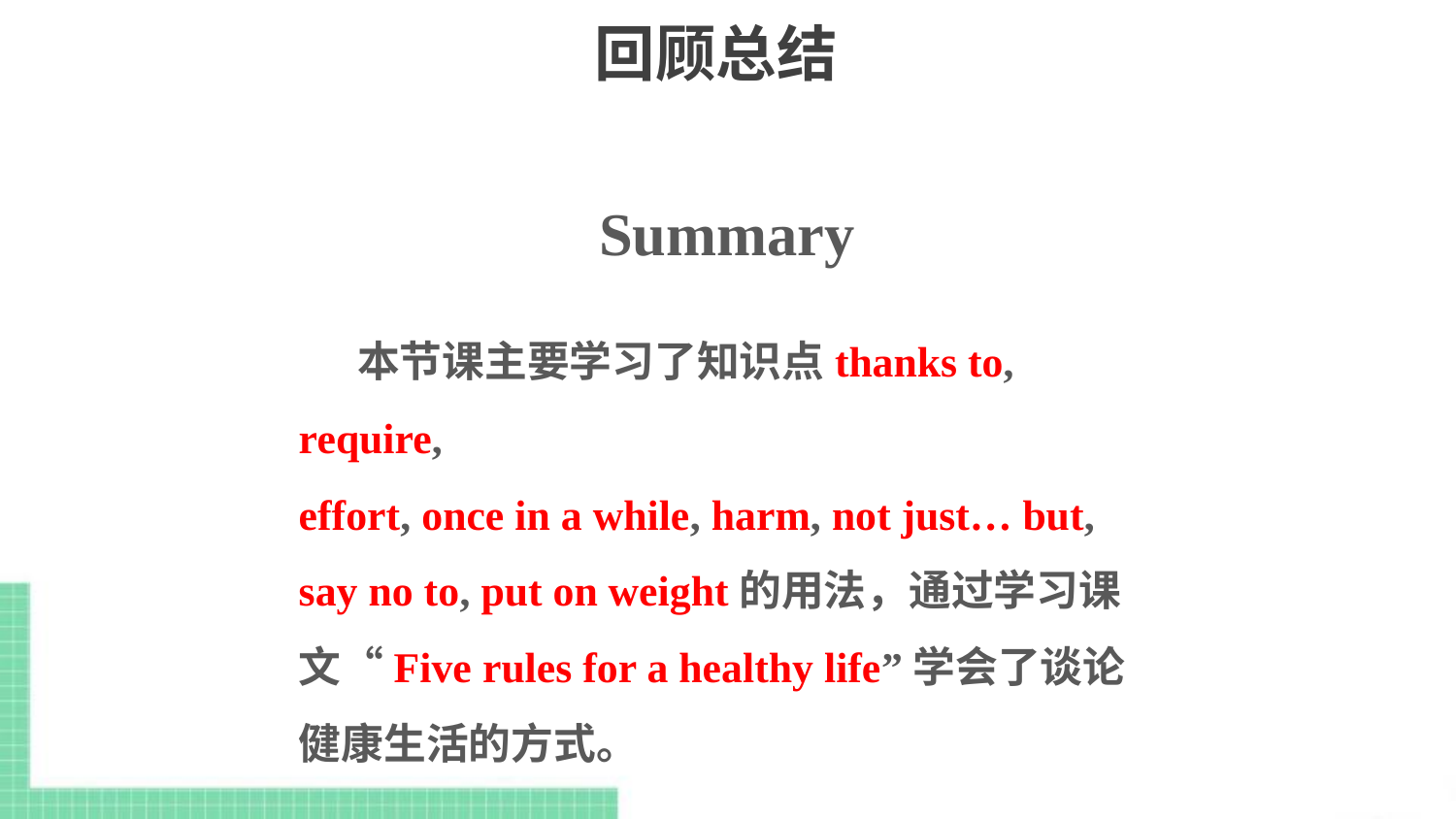

# 回顾总结
Summary
     本节课主要学习了知识点thanks to, require,
effort, once in a while, harm, not just… but,
say no to, put on weight的用法，通过学习课文“Five rules for a healthy life”学会了谈论健康生活的方式。